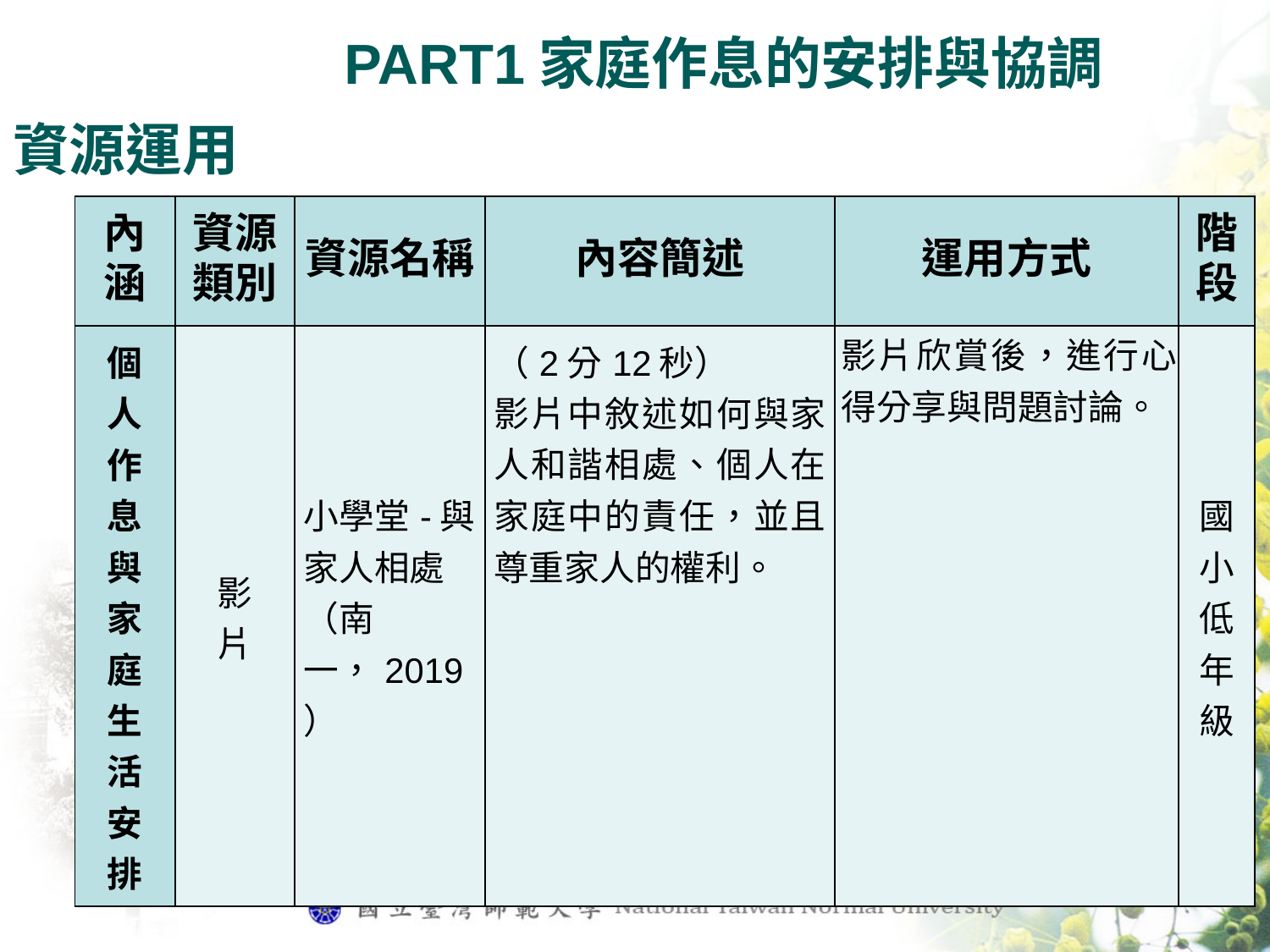

PART1家庭作息的安排與協調
資源運用
| 內涵 | 資源類別 | 資源名稱 | 內容簡述 | 運用方式 | 階段 |
| --- | --- | --- | --- | --- | --- |
| 個 人 作 息 與 家 庭 生 活 安 排 | 影 片 | 小學堂-與家人相處（南一，2019） | （2分12秒） 影片中敘述如何與家人和諧相處、個人在家庭中的責任，並且尊重家人的權利。 | 影片欣賞後，進行心得分享與問題討論。 | 國 小 低 年 級 |